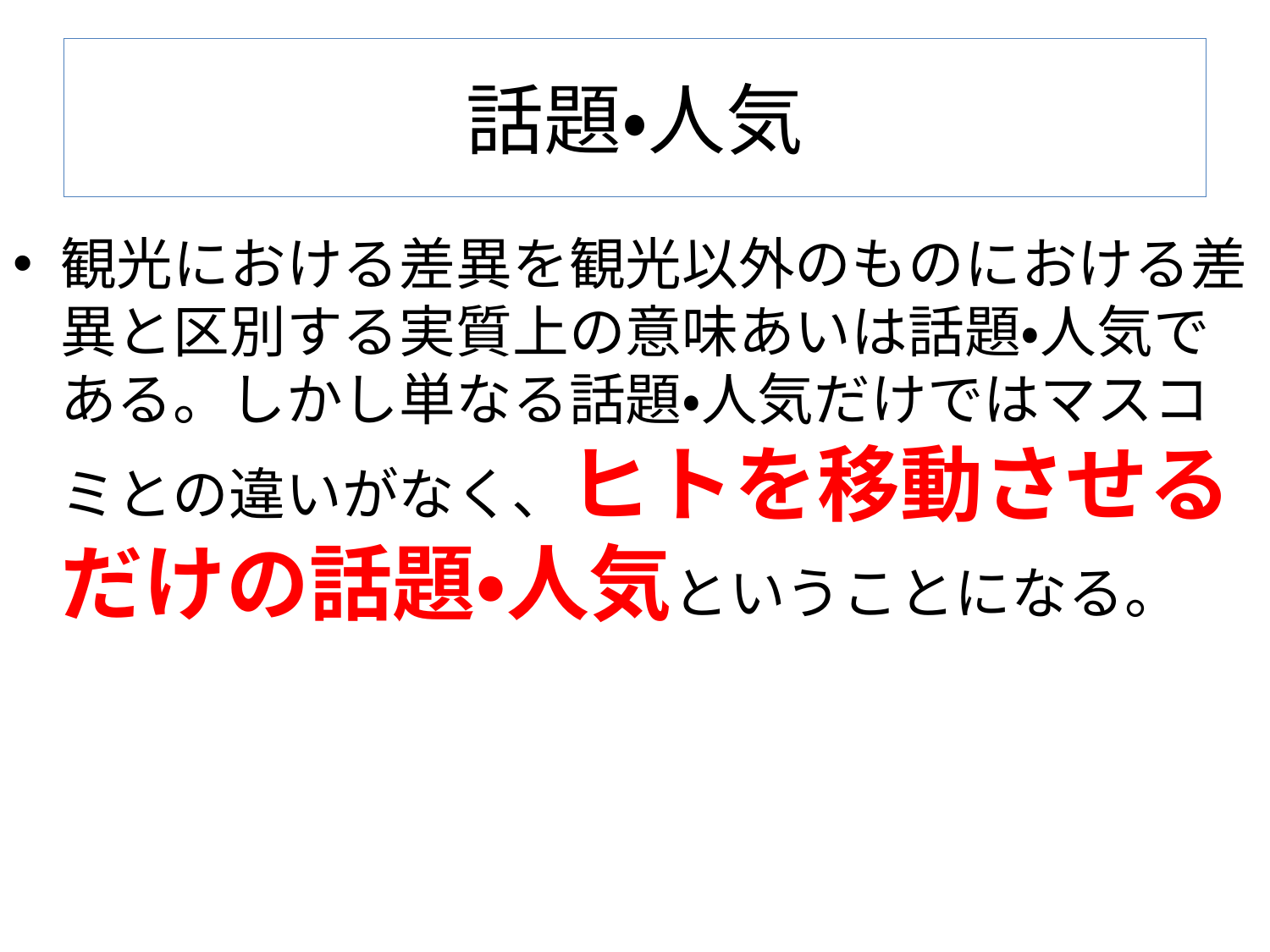

# 話題・人気
観光における差異を観光以外のものにおける差異と区別する実質上の意味あいは話題・人気である。しかし単なる話題・人気だけではマスコミとの違いがなく、ヒトを移動させるだけの話題・人気ということになる。